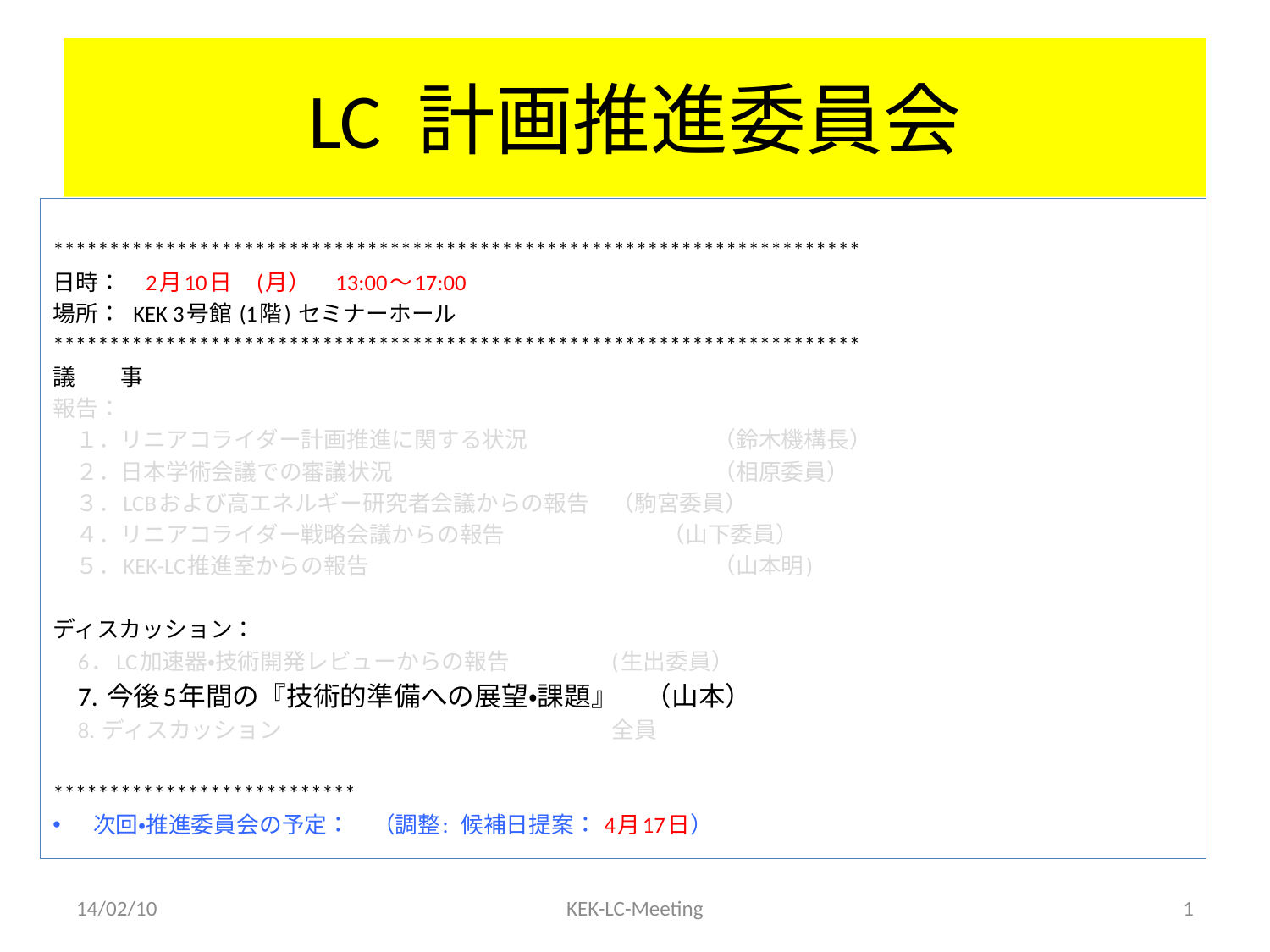

# LC 計画推進委員会

************************************************************************
日時：　2月10日　(月）　13:00〜17:00
場所：  KEK 3号館 (1階) セミナーホール
************************************************************************
議　　事
報告：
　１．リニアコライダー計画推進に関する状況　　　　		（鈴木機構長）
　２．日本学術会議での審議状況　　　　　　　　　　		（相原委員）
　３．LCBおよび高エネルギー研究者会議からの報告	（駒宮委員）
　４．リニアコライダー戦略会議からの報告　　　　		（山下委員）
　５．KEK-LC推進室からの報告　　　　　　　　　　　		（山本明)

ディスカッション：
　6．LC加速器・技術開発レビューからの報告			(生出委員）
　7. 今後5年間の『技術的準備への展望・課題』　（山本）
　8. ディスカッション							全員

***************************
次回・推進委員会の予定：　（調整:  候補日提案： 4月17日）
14/02/10
KEK-LC-Meeting
1